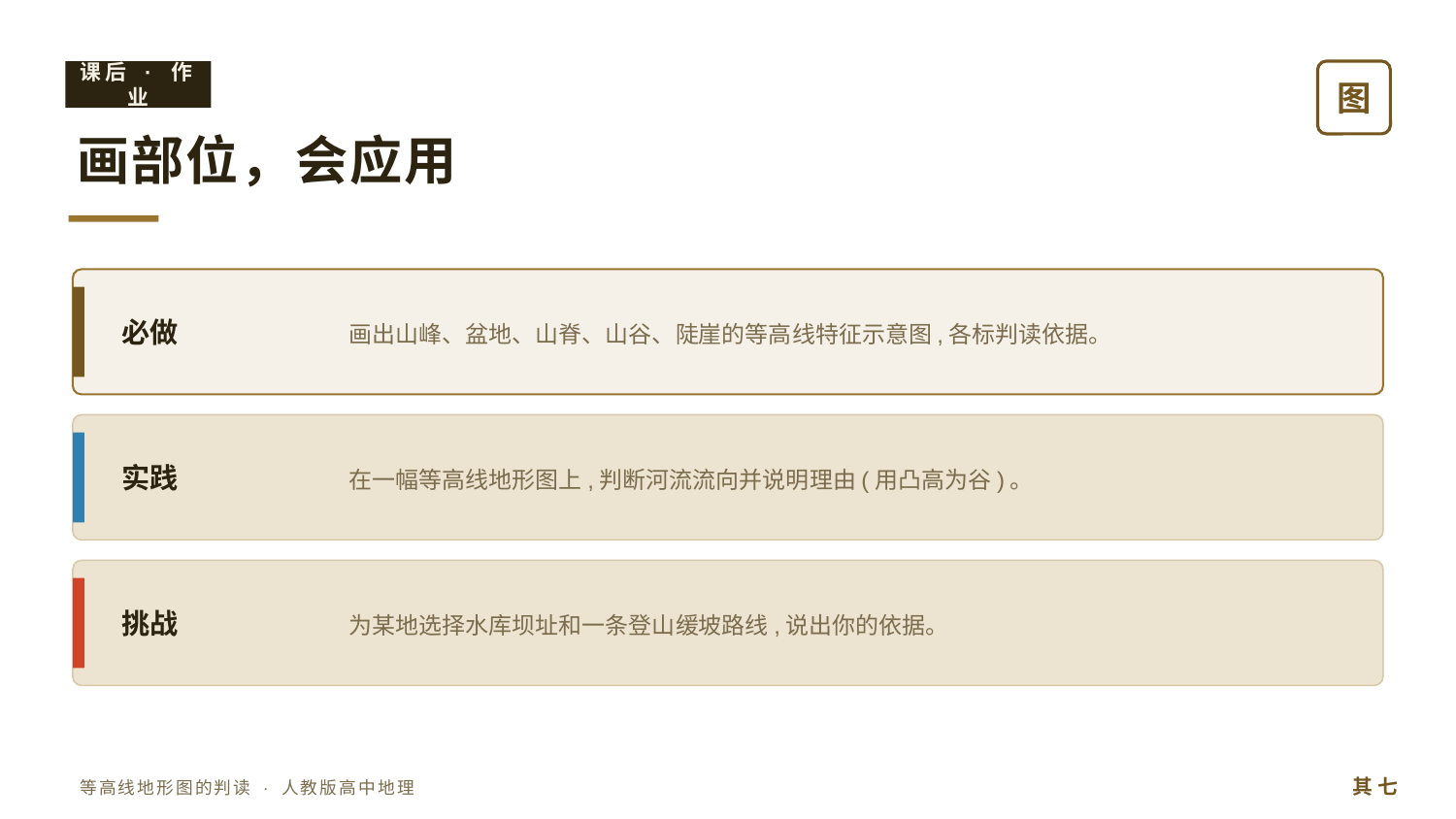

课后 · 作业
图

画部位，会应用

画出山峰、盆地、山脊、山谷、陡崖的等高线特征示意图,各标判读依据。
必做

在一幅等高线地形图上,判断河流流向并说明理由(用凸高为谷)。
实践

为某地选择水库坝址和一条登山缓坡路线,说出你的依据。
挑战

其 七
等高线地形图的判读 · 人教版高中地理